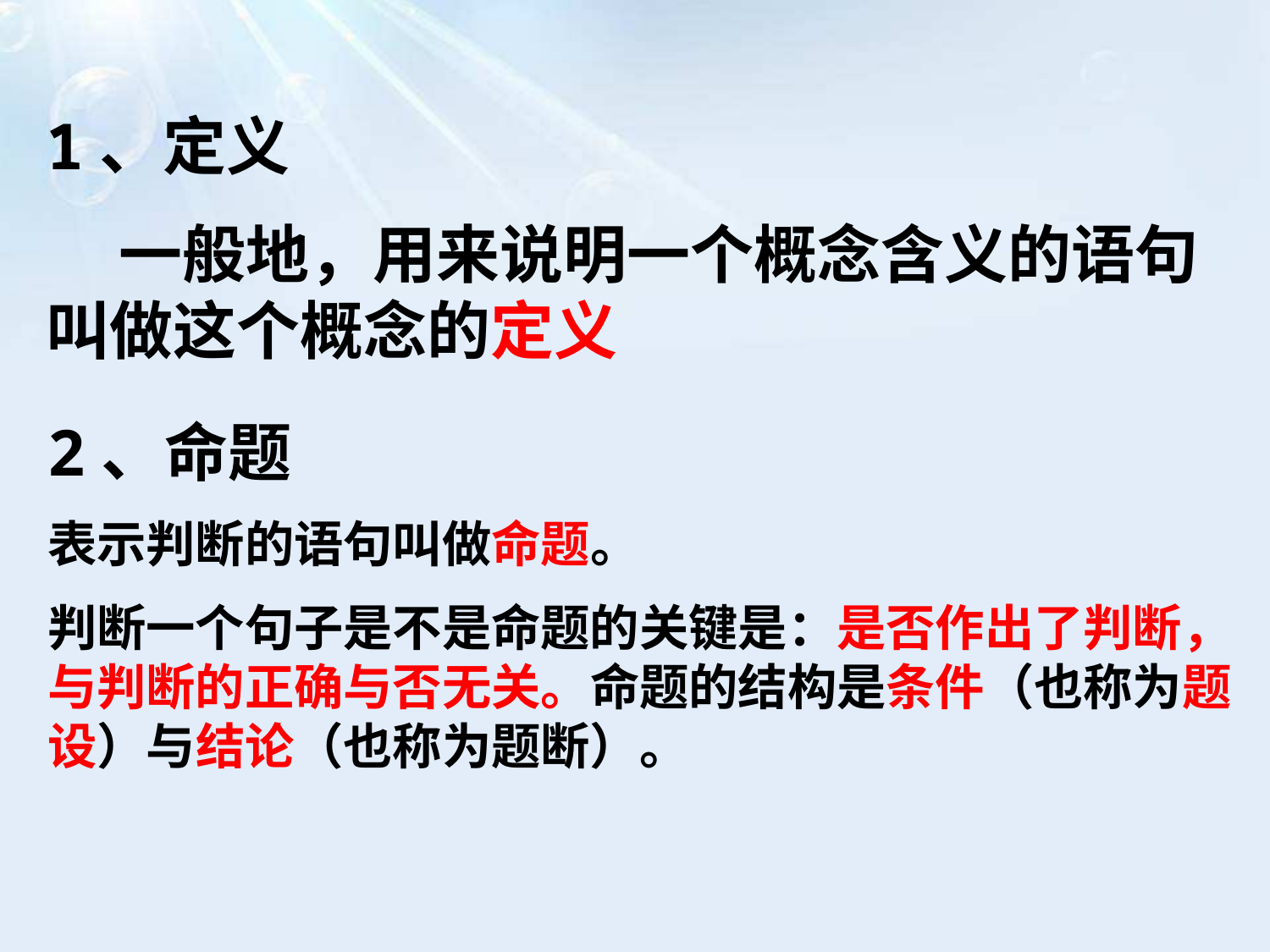

1、定义
    一般地，用来说明一个概念含义的语句叫做这个概念的定义
2、命题
表示判断的语句叫做命题。
判断一个句子是不是命题的关键是：是否作出了判断，与判断的正确与否无关。命题的结构是条件（也称为题设）与结论（也称为题断）。